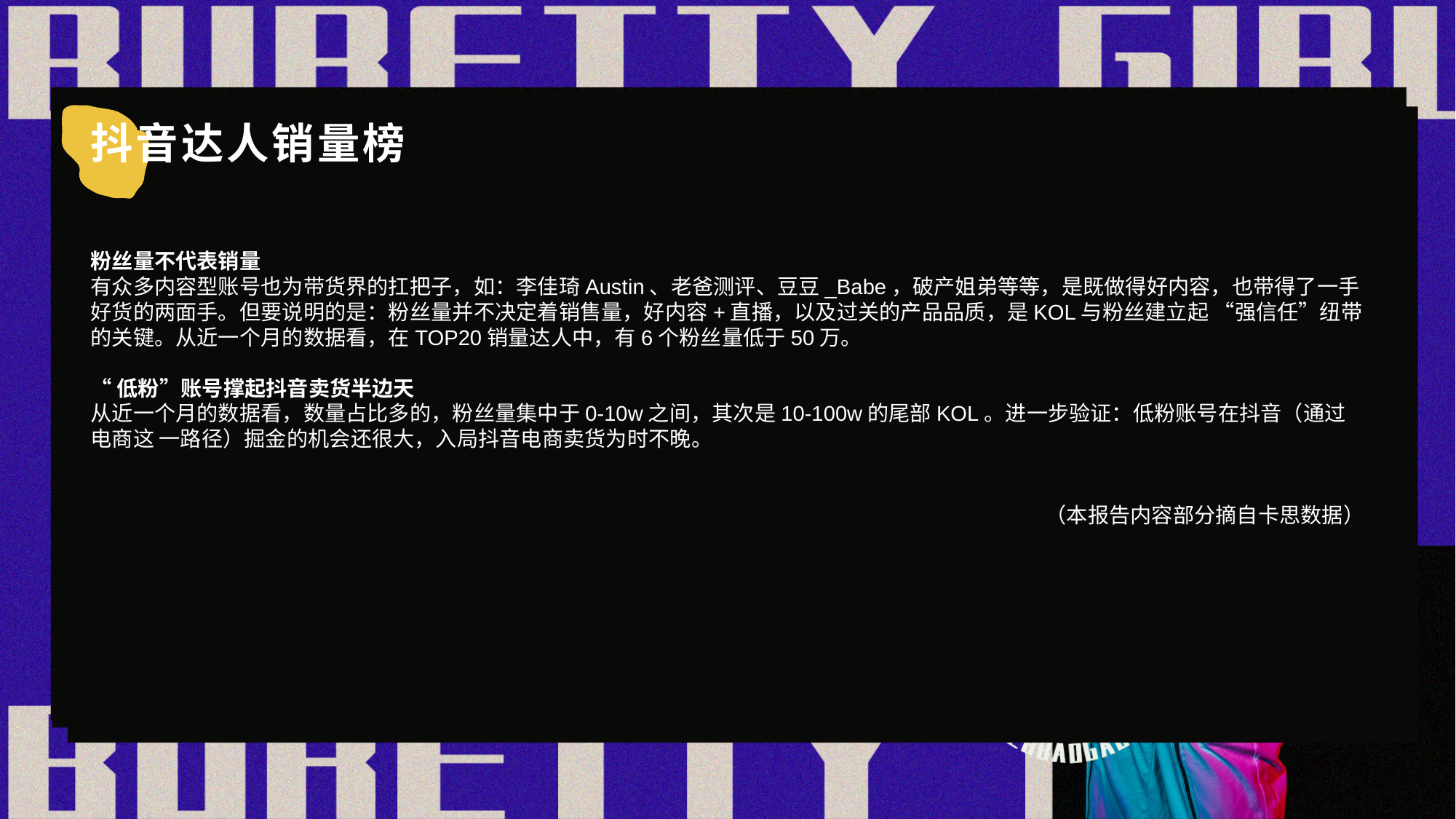

# 抖音达人销量榜
粉丝量不代表销量
有众多内容型账号也为带货界的扛把子，如：李佳琦Austin、老爸测评、豆豆_Babe，破产姐弟等等，是既做得好内容，也带得了一手好货的两面手。但要说明的是：粉丝量并不决定着销售量，好内容+直播，以及过关的产品品质，是KOL与粉丝建立起 “强信任”纽带的关键。从近一个月的数据看，在TOP20销量达人中，有6个粉丝量低于50万。

“低粉”账号撑起抖音卖货半边天
从近一个月的数据看，数量占比多的，粉丝量集中于0-10w之间，其次是10-100w的尾部KOL。进一步验证：低粉账号在抖音（通过电商这 一路径）掘金的机会还很大，入局抖音电商卖货为时不晚。

（本报告内容部分摘自卡思数据）